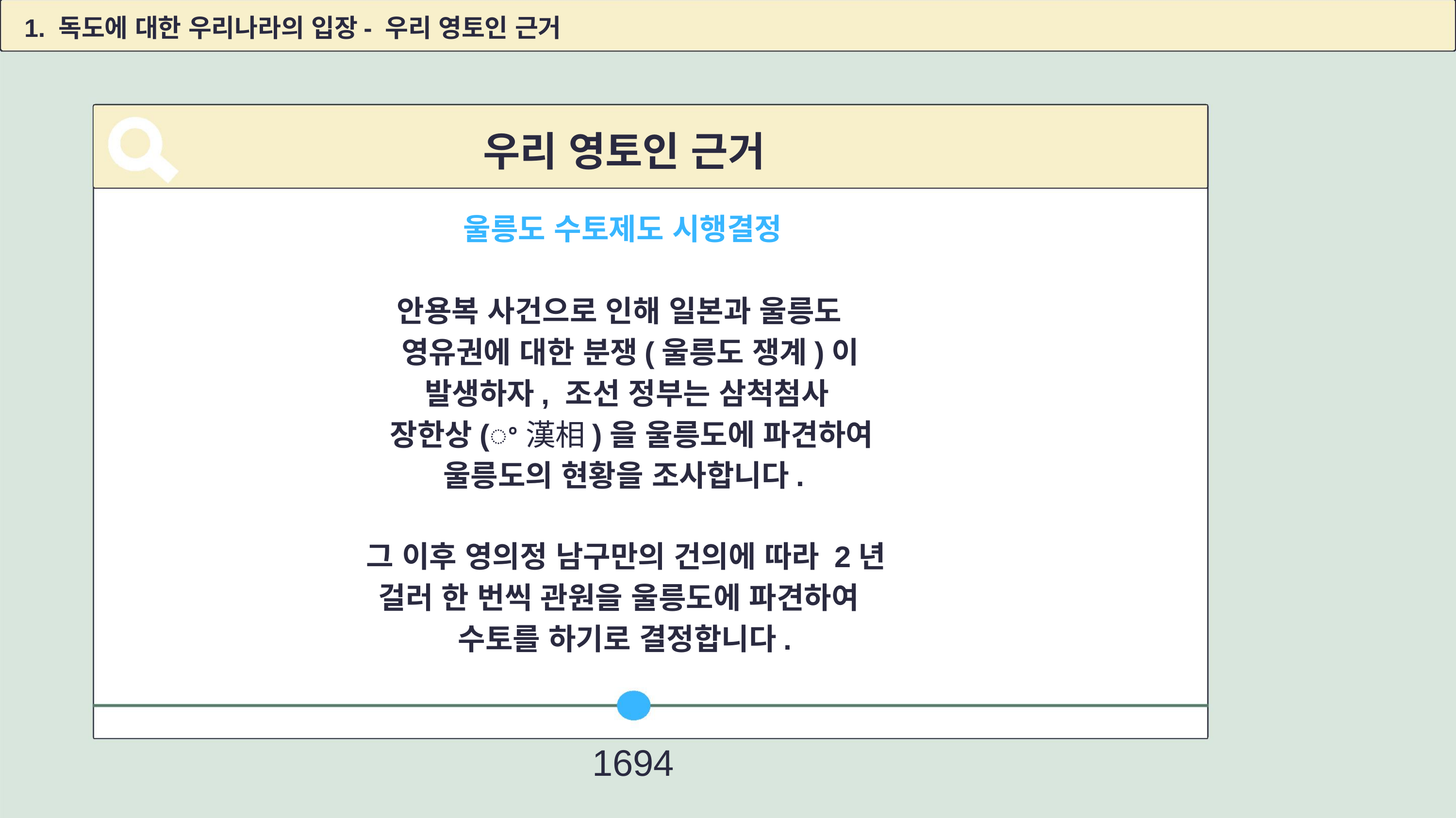

1. 독도에 대한 우리나라의 입장- 우리 영토인 근거
우리 영토인 근거
울릉도 수토제도 시행결정
안용복 사건으로 인해 일본과 울릉도
영유권에 대한 분쟁(울릉도 쟁계)이
발생하자, 조선 정부는 삼척첨사
장한상(ꢀ漢相)을 울릉도에 파견하여
울릉도의 현황을 조사합니다.
그 이후 영의정 남구만의 건의에 따라 2년
걸러 한 번씩 관원을 울릉도에 파견하여
수토를 하기로 결정합니다.
1694